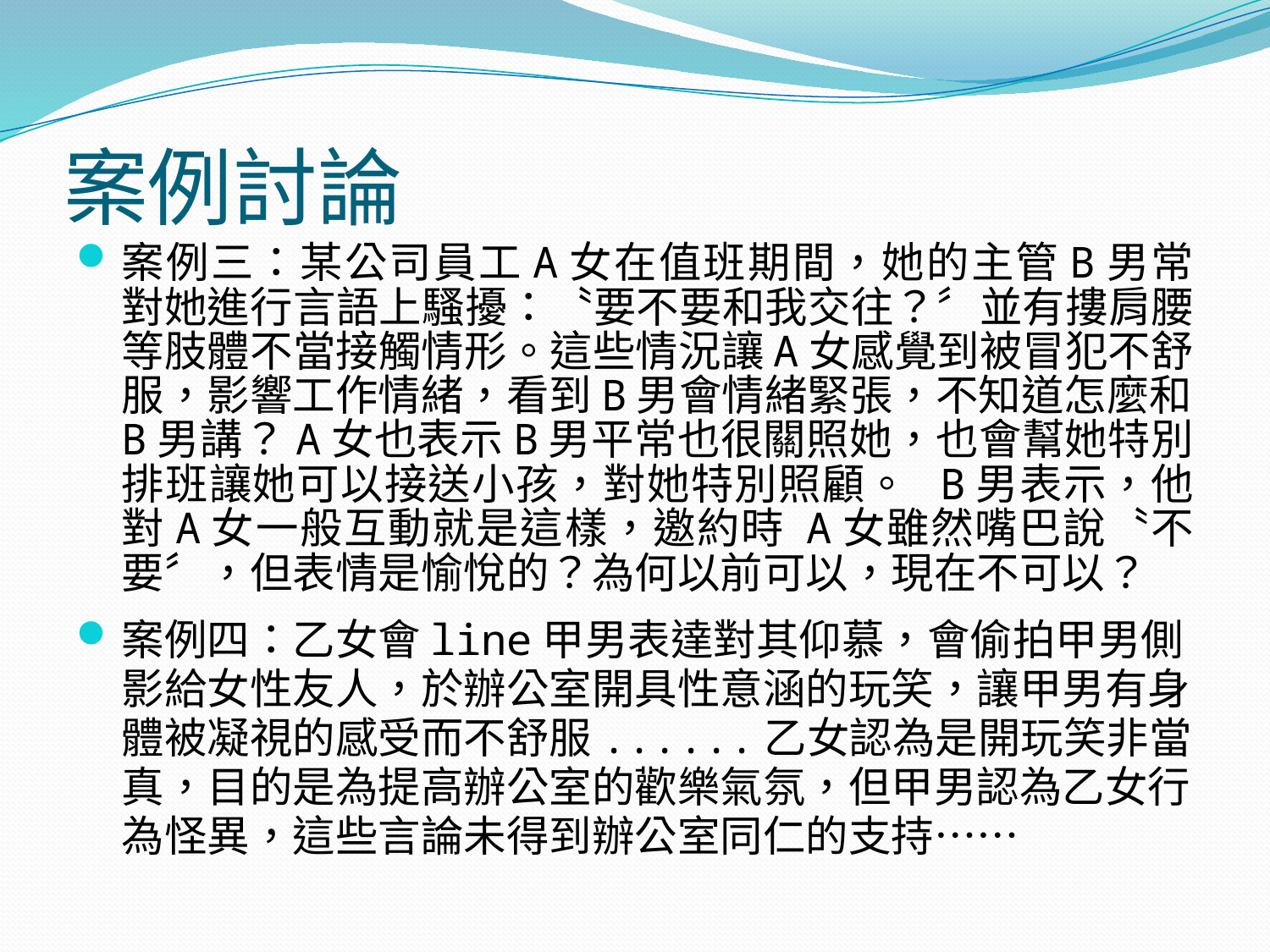

# 案例討論
案例三：某公司員工A女在值班期間，她的主管B男常對她進行言語上騷擾：〝要不要和我交往？〞並有摟肩腰等肢體不當接觸情形。這些情況讓A女感覺到被冒犯不舒服，影響工作情緒，看到B男會情緒緊張，不知道怎麼和B男講？A女也表示B男平常也很關照她，也會幫她特別排班讓她可以接送小孩，對她特別照顧。  B男表示，他對A女一般互動就是這樣，邀約時 A女雖然嘴巴說〝不要〞，但表情是愉悅的？為何以前可以，現在不可以？
案例四：乙女會line甲男表達對其仰慕，會偷拍甲男側影給女性友人，於辦公室開具性意涵的玩笑，讓甲男有身體被凝視的感受而不舒服......乙女認為是開玩笑非當真，目的是為提高辦公室的歡樂氣氛，但甲男認為乙女行為怪異，這些言論未得到辦公室同仁的支持……